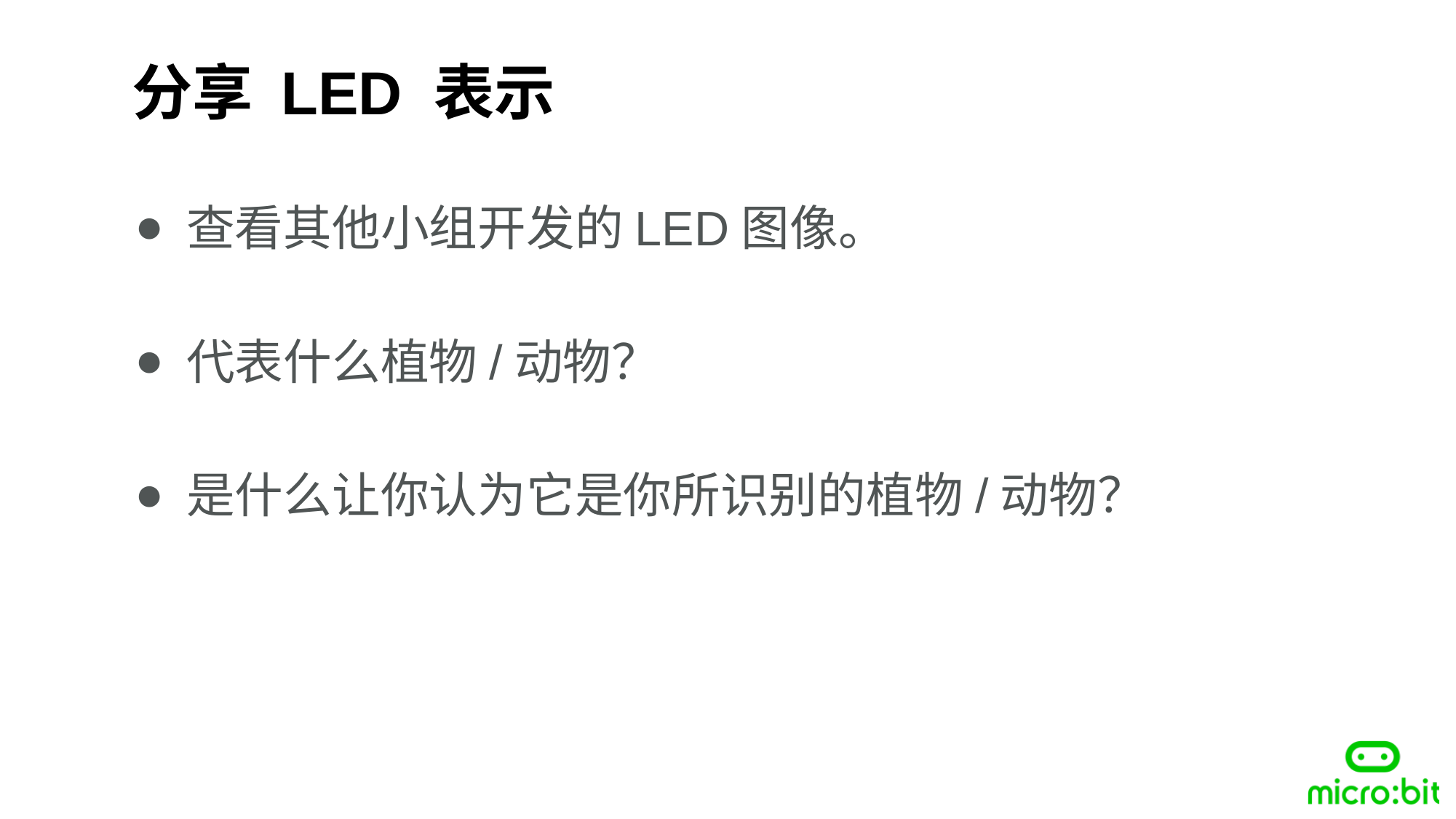

分享 LED 表示

查看其他小组开发的LED图像。

代表什么植物/动物？

是什么让你认为它是你所识别的植物/动物？